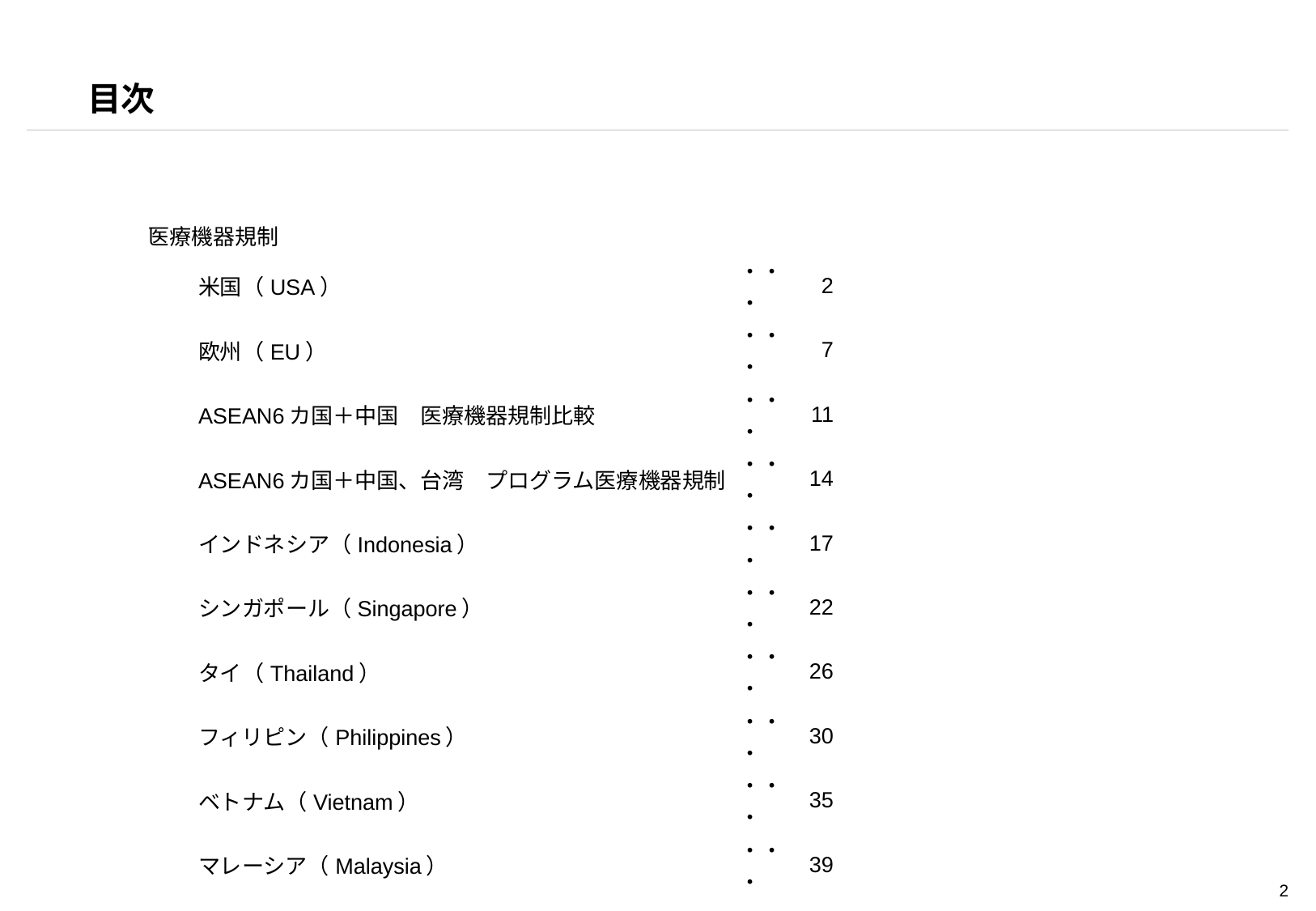

目次
| 医療機器規制 |  |  |  |
| --- | --- | --- | --- |
|  | 米国（USA） | ・・・ | 2 |
|  | 欧州（EU） | ・・・ | 7 |
|  | ASEAN6カ国＋中国　医療機器規制比較 | ・・・ | 11 |
|  | ASEAN6カ国＋中国、台湾　プログラム医療機器規制 | ・・・ | 14 |
|  | インドネシア（Indonesia） | ・・・ | 17 |
|  | シンガポール（Singapore） | ・・・ | 22 |
|  | タイ（Thailand） | ・・・ | 26 |
|  | フィリピン（Philippines） | ・・・ | 30 |
|  | ベトナム（Vietnam） | ・・・ | 35 |
|  | マレーシア（Malaysia） | ・・・ | 39 |
|  | 中国（China） | ・・・ | 43 |
|  | 台湾（Taiwan） | ・・・ | 47 |
|  | ロシア（Russia）※2020年時点の情報です | ・・・ | 52 |